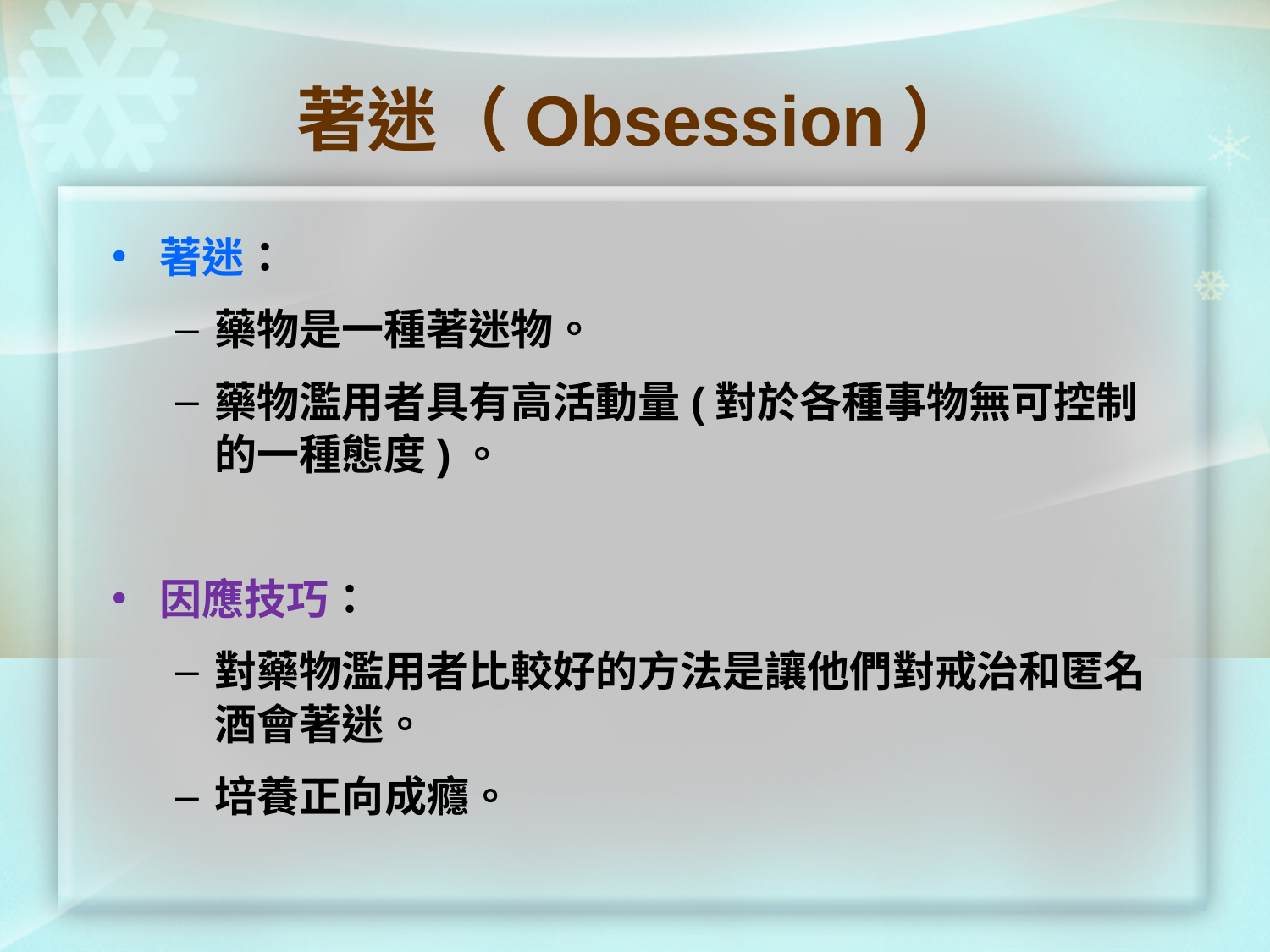

# 著迷（Obsession）
著迷：
藥物是一種著迷物。
藥物濫用者具有高活動量(對於各種事物無可控制的一種態度)。

因應技巧：
對藥物濫用者比較好的方法是讓他們對戒治和匿名酒會著迷。
培養正向成癮。